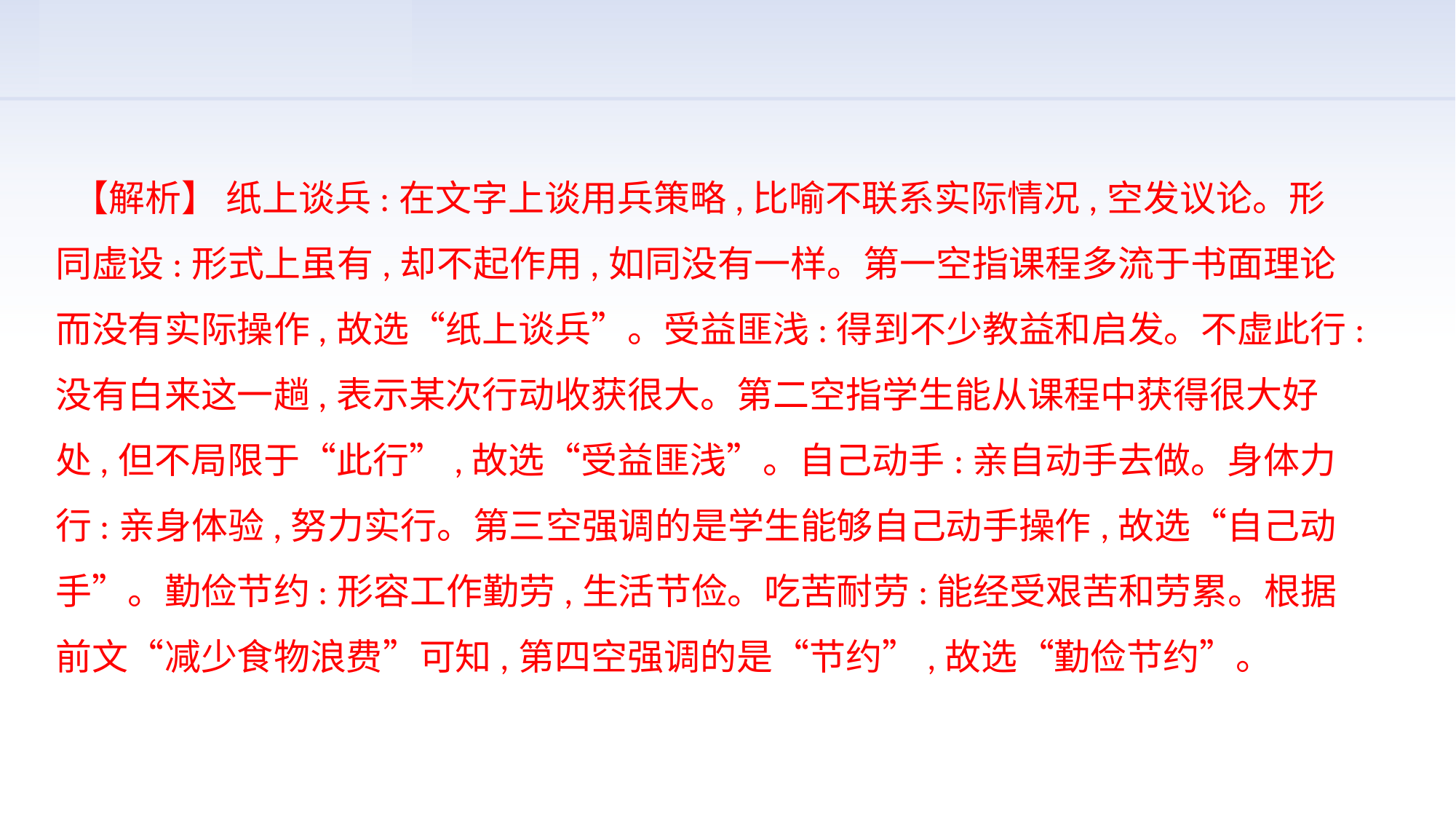

【解析】 纸上谈兵:在文字上谈用兵策略,比喻不联系实际情况,空发议论。形同虚设:形式上虽有,却不起作用,如同没有一样。第一空指课程多流于书面理论而没有实际操作,故选“纸上谈兵”。受益匪浅:得到不少教益和启发。不虚此行:没有白来这一趟,表示某次行动收获很大。第二空指学生能从课程中获得很大好处,但不局限于“此行”,故选“受益匪浅”。自己动手:亲自动手去做。身体力行:亲身体验,努力实行。第三空强调的是学生能够自己动手操作,故选“自己动手”。勤俭节约:形容工作勤劳,生活节俭。吃苦耐劳:能经受艰苦和劳累。根据前文“减少食物浪费”可知,第四空强调的是“节约”,故选“勤俭节约”。